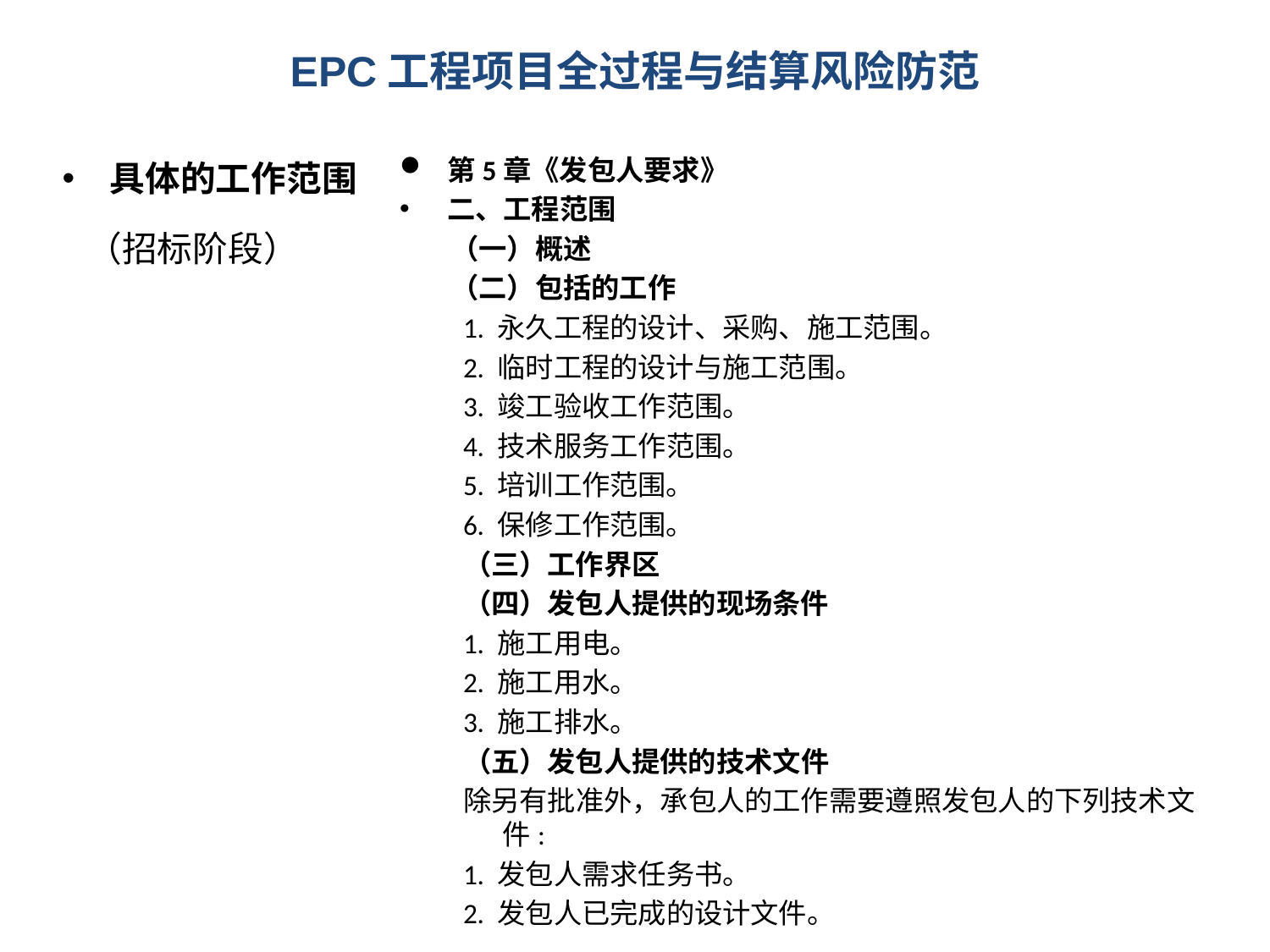

# EPC工程项目全过程与结算风险防范
具体的工作范围
  （招标阶段）

第5章《发包人要求》
二、工程范围
       （一）概述
       （二）包括的工作
1. 永久工程的设计、采购、施工范围。
2. 临时工程的设计与施工范围。
3. 竣工验收工作范围。
4. 技术服务工作范围。
5. 培训工作范围。
6. 保修工作范围。
（三）工作界区
（四）发包人提供的现场条件
1. 施工用电。
2. 施工用水。
3. 施工排水。
（五）发包人提供的技术文件
除另有批准外，承包人的工作需要遵照发包人的下列技术文件:
1. 发包人需求任务书。
2. 发包人已完成的设计文件。